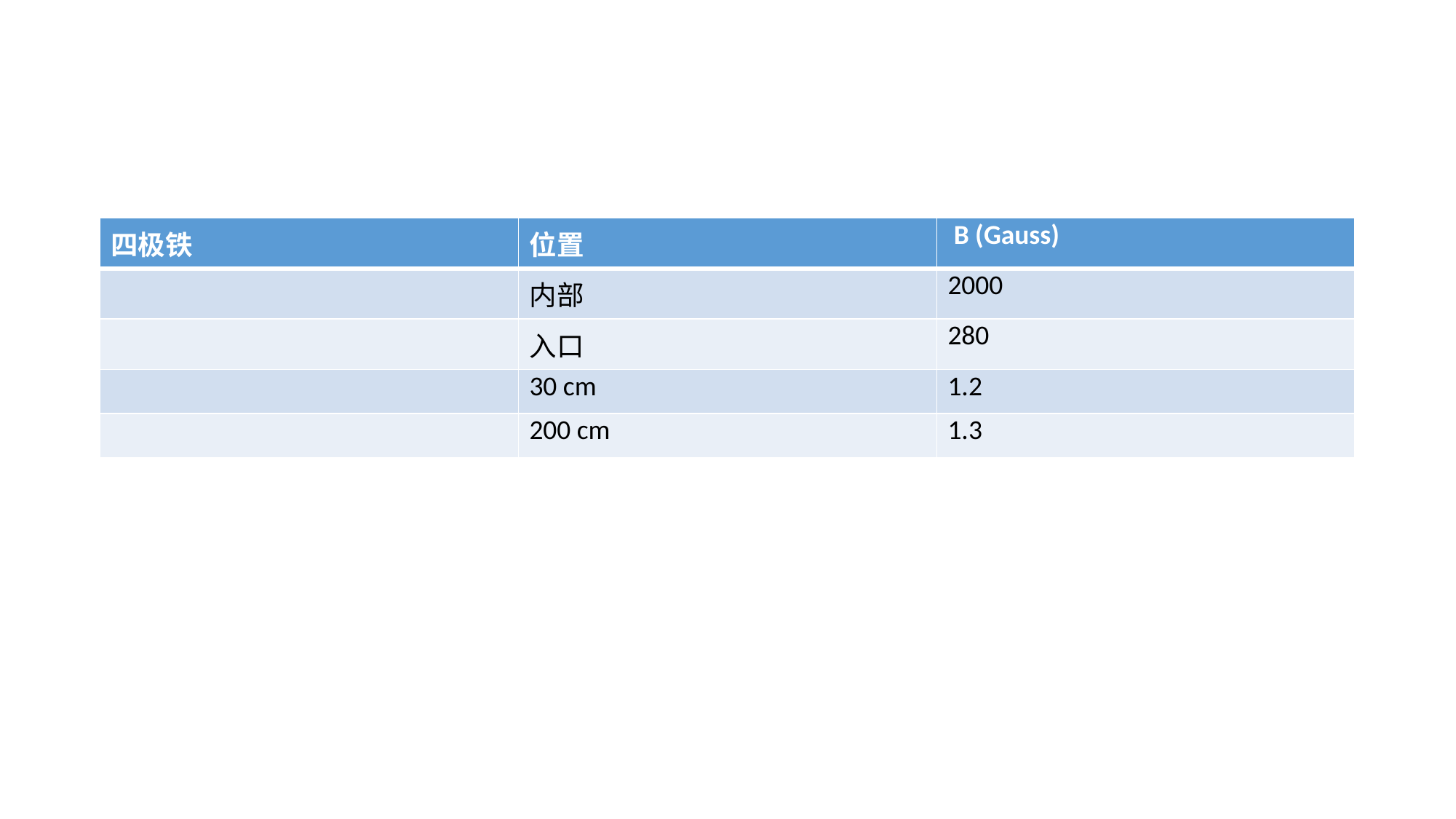

#
| 四极铁 | 位置 | B (Gauss) |
| --- | --- | --- |
|  | 内部 | 2000 |
|  | 入口 | 280 |
|  | 30 cm | 1.2 |
|  | 200 cm | 1.3 |